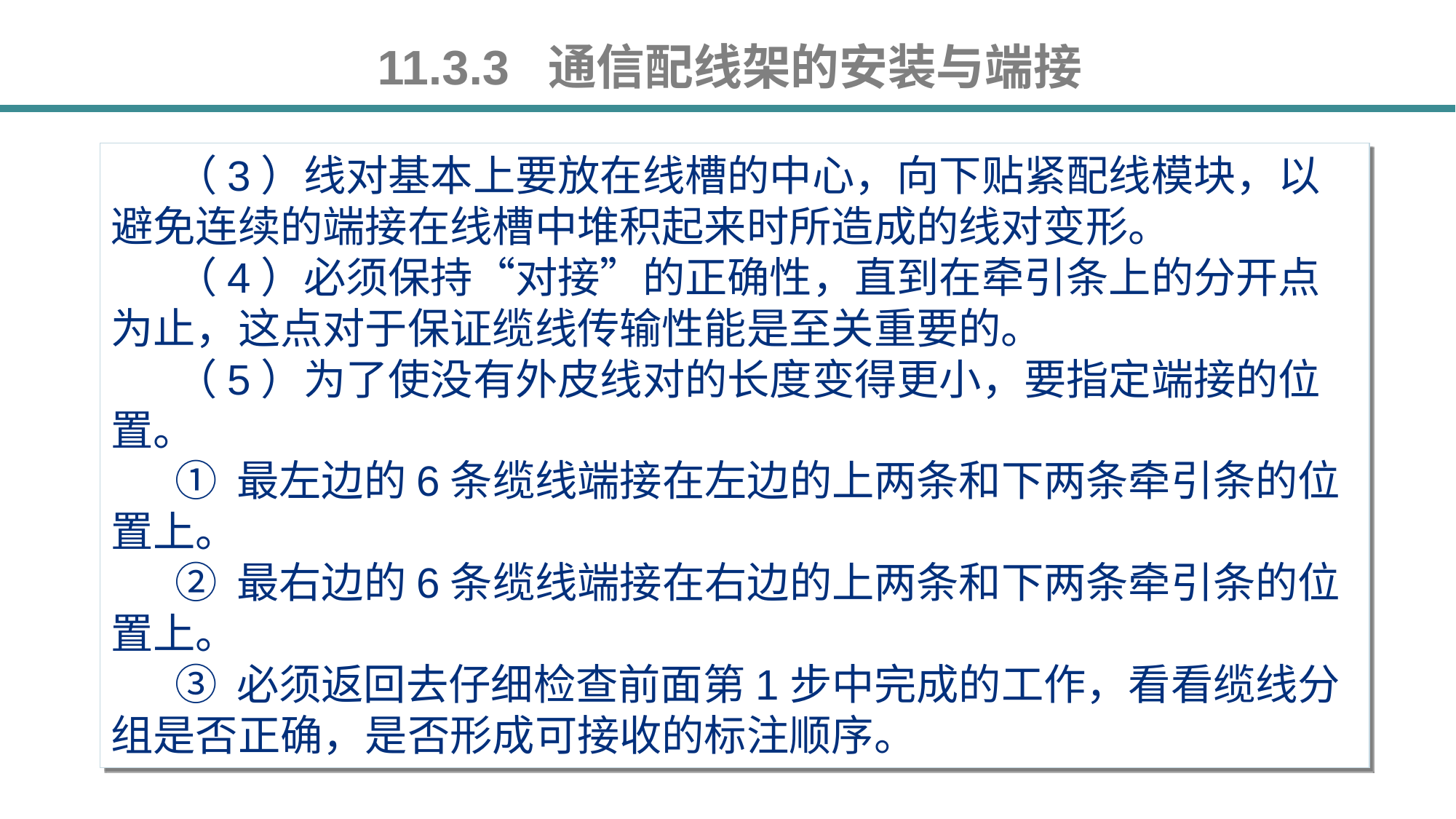

11.3.3  通信配线架的安装与端接
（3）线对基本上要放在线槽的中心，向下贴紧配线模块，以避免连续的端接在线槽中堆积起来时所造成的线对变形。
（4）必须保持“对接”的正确性，直到在牵引条上的分开点为止，这点对于保证缆线传输性能是至关重要的。
（5）为了使没有外皮线对的长度变得更小，要指定端接的位置。
① 最左边的6条缆线端接在左边的上两条和下两条牵引条的位置上。
② 最右边的6条缆线端接在右边的上两条和下两条牵引条的位置上。
③ 必须返回去仔细检查前面第1步中完成的工作，看看缆线分组是否正确，是否形成可接收的标注顺序。